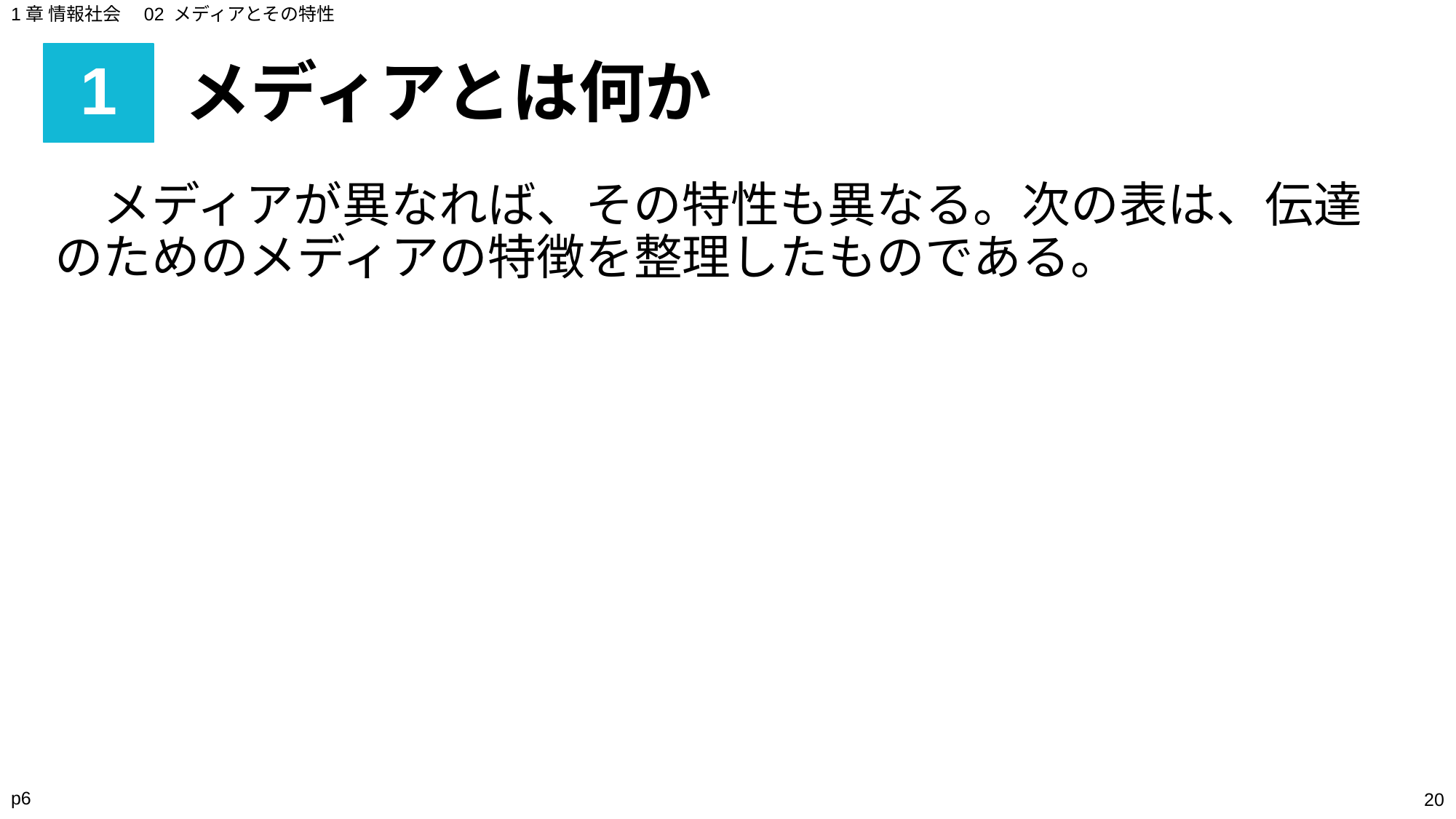

1章 情報社会　02 メディアとその特性

# 1
メディアとは何か
　メディアが異なれば、その特性も異なる。次の表は、伝達のためのメディアの特徴を整理したものである。

p6
20